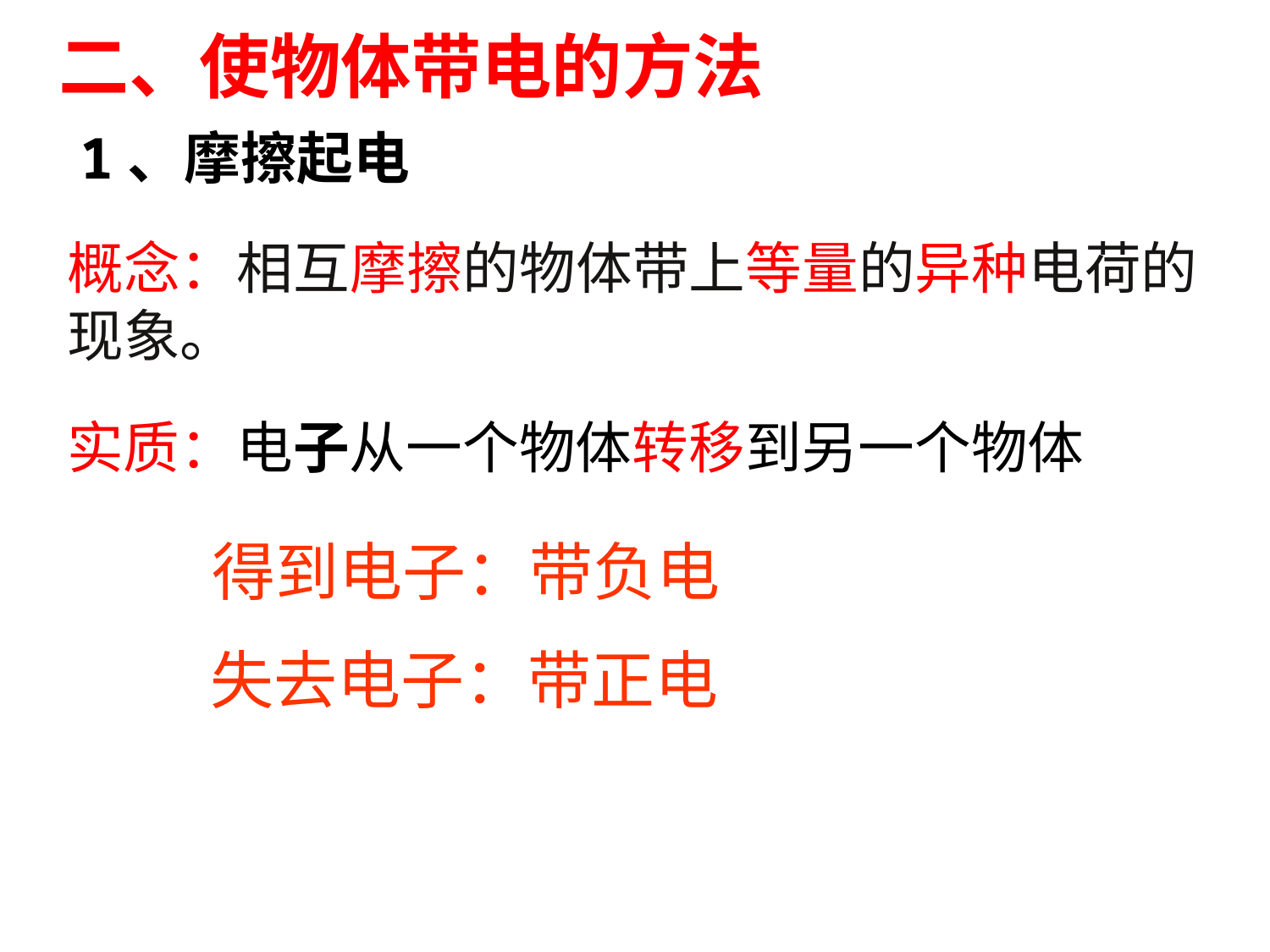

二、使物体带电的方法
1、摩擦起电
概念：相互摩擦的物体带上等量的异种电荷的现象。
实质：电子从一个物体转移到另一个物体
         得到电子：带负电
         失去电子：带正电